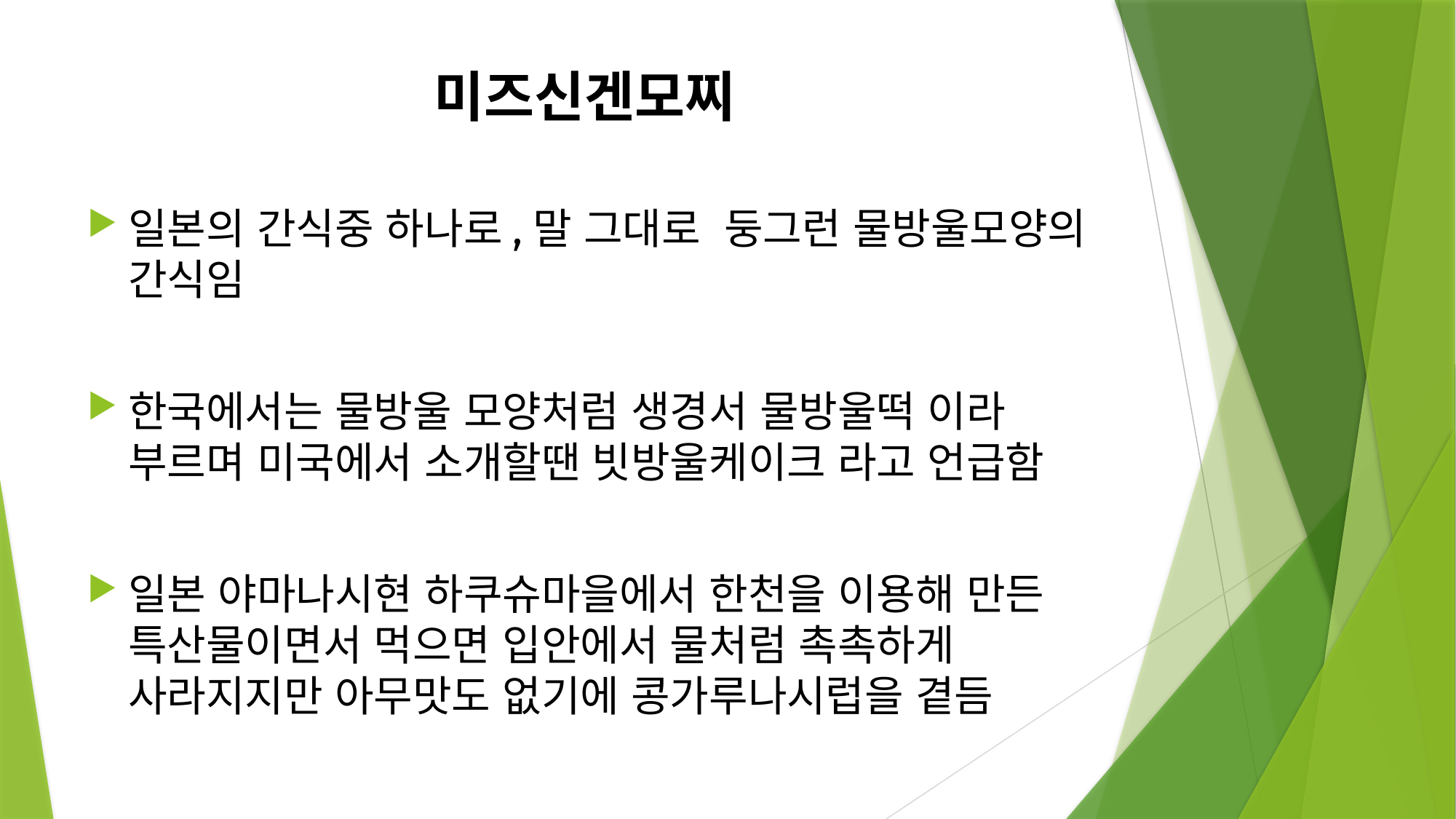

# 미즈신겐모찌
일본의 간식중 하나로,말 그대로  둥그런 물방울모양의 간식임

한국에서는 물방울 모양처럼 생경서 물방울떡 이라 부르며 미국에서 소개할땐 빗방울케이크 라고 언급함

일본 야마나시현 하쿠슈마을에서 한천을 이용해 만든 특산물이면서 먹으면 입안에서 물처럼 촉촉하게 사라지지만 아무맛도 없기에 콩가루나시럽을 곁듬